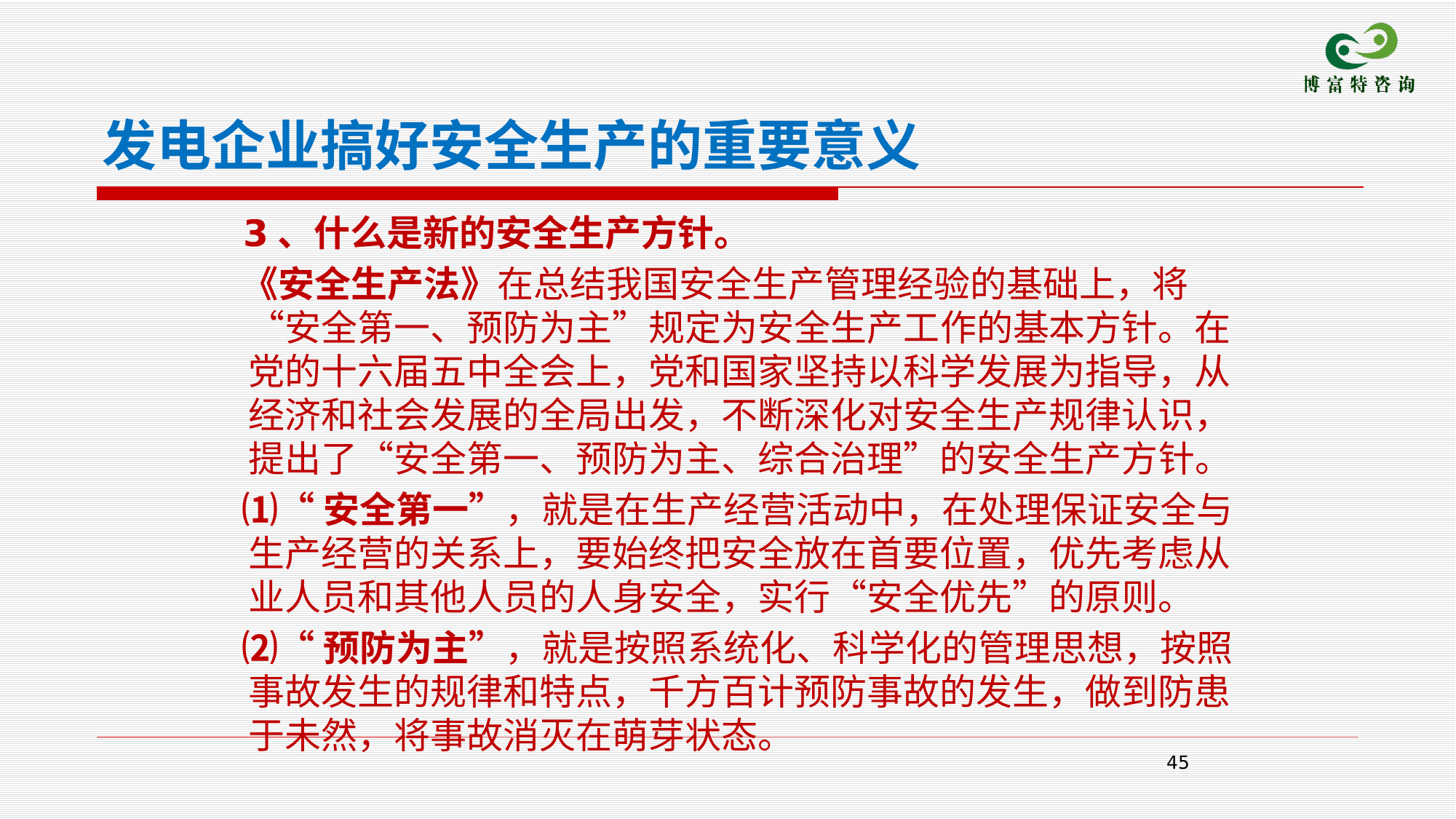

发电企业搞好安全生产的重要意义
    3、什么是新的安全生产方针。
     《安全生产法》在总结我国安全生产管理经验的基础上，将“安全第一、预防为主”规定为安全生产工作的基本方针。在党的十六届五中全会上，党和国家坚持以科学发展为指导，从经济和社会发展的全局出发，不断深化对安全生产规律认识，提出了“安全第一、预防为主、综合治理”的安全生产方针。
      ⑴“安全第一”，就是在生产经营活动中，在处理保证安全与生产经营的关系上，要始终把安全放在首要位置，优先考虑从业人员和其他人员的人身安全，实行“安全优先”的原则。
      ⑵“预防为主”，就是按照系统化、科学化的管理思想，按照事故发生的规律和特点，千方百计预防事故的发生，做到防患于未然，将事故消灭在萌芽状态。

45